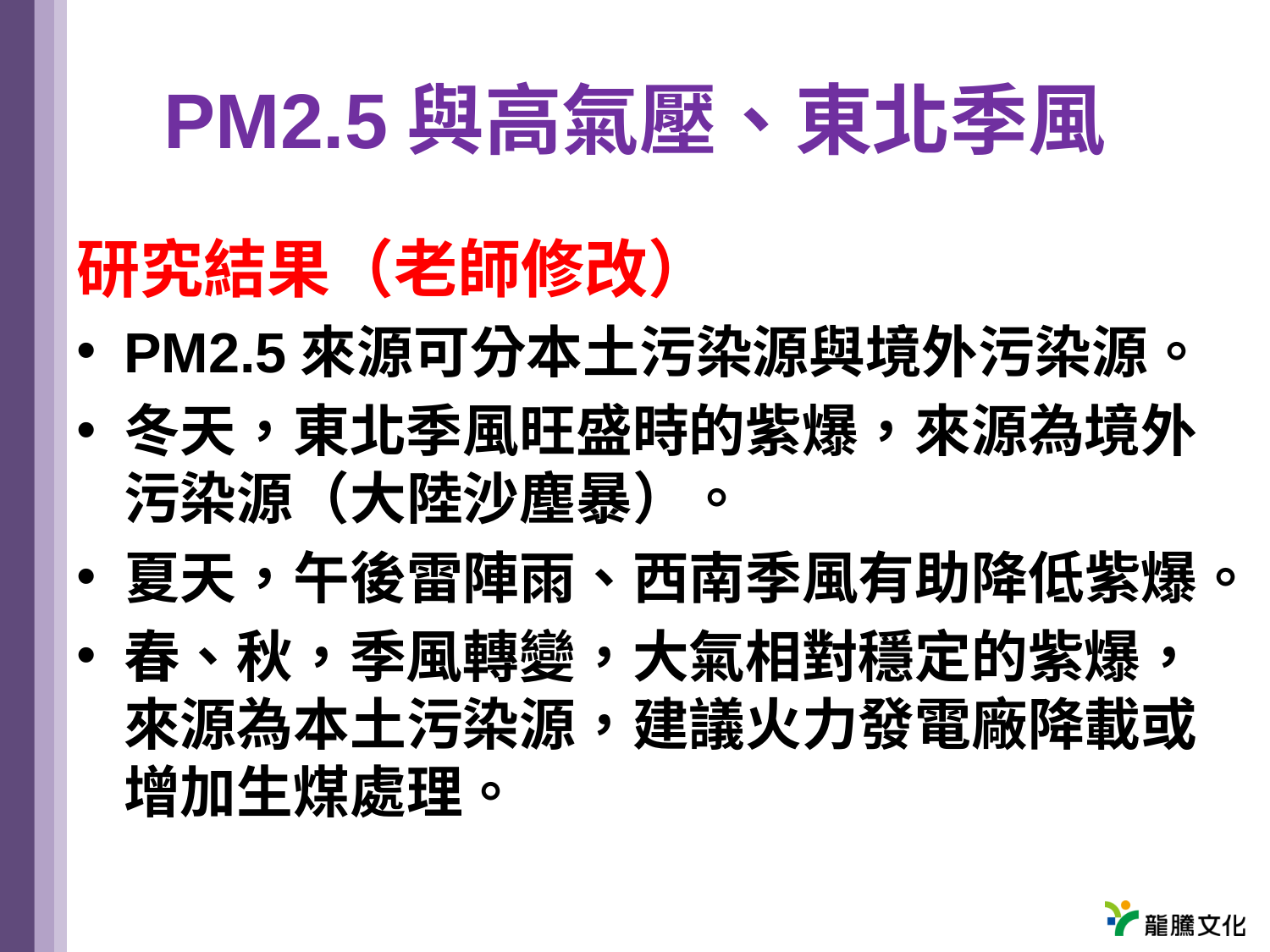

# PM2.5與高氣壓、東北季風
研究結果（老師修改）
PM2.5來源可分本土污染源與境外污染源。
冬天，東北季風旺盛時的紫爆，來源為境外污染源（大陸沙塵暴）。
夏天，午後雷陣雨、西南季風有助降低紫爆。
春、秋，季風轉變，大氣相對穩定的紫爆，來源為本土污染源，建議火力發電廠降載或增加生煤處理。